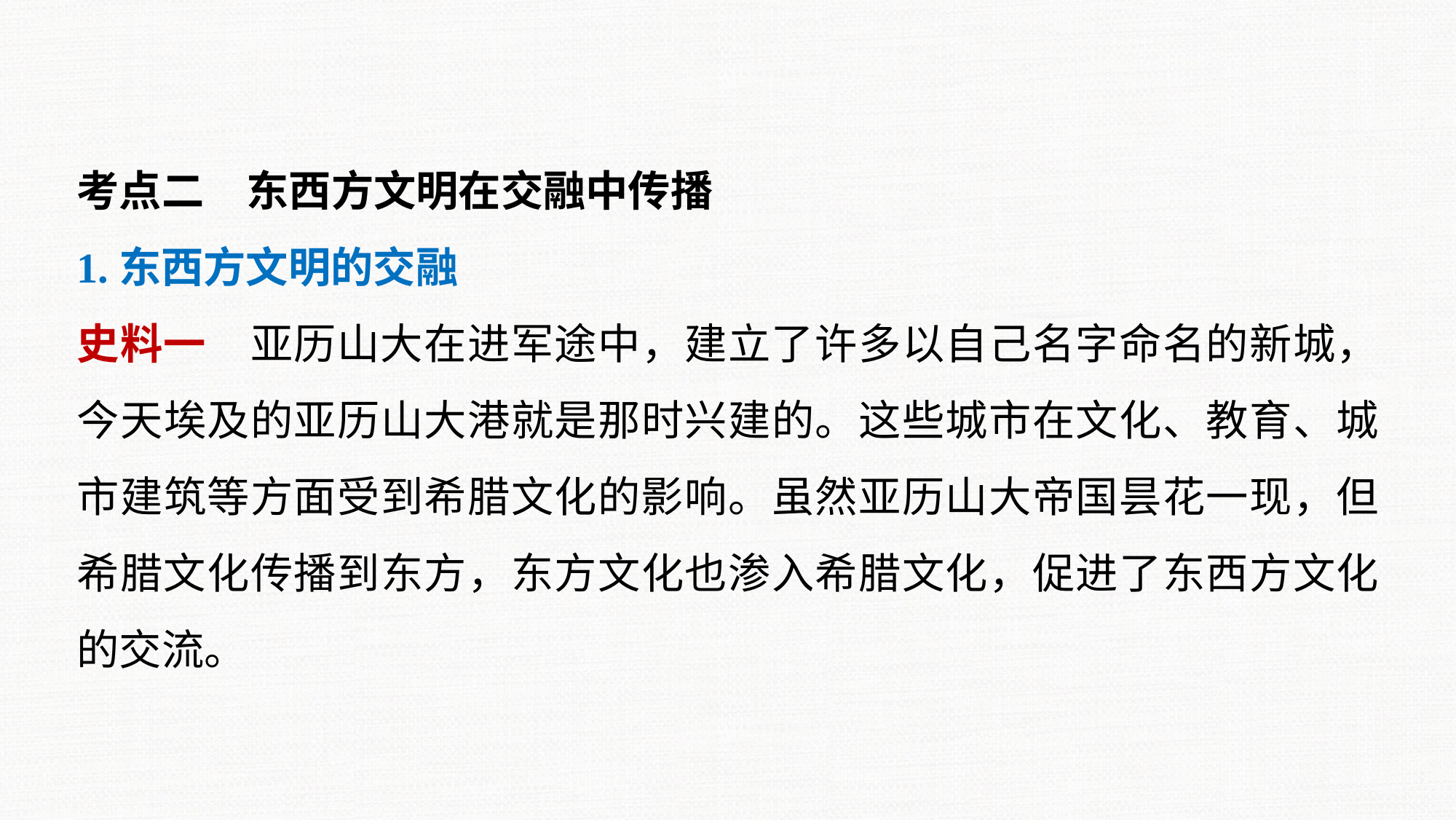

考点二　东西方文明在交融中传播
1.东西方文明的交融
史料一　亚历山大在进军途中，建立了许多以自己名字命名的新城，今天埃及的亚历山大港就是那时兴建的。这些城市在文化、教育、城市建筑等方面受到希腊文化的影响。虽然亚历山大帝国昙花一现，但希腊文化传播到东方，东方文化也渗入希腊文化，促进了东西方文化的交流。